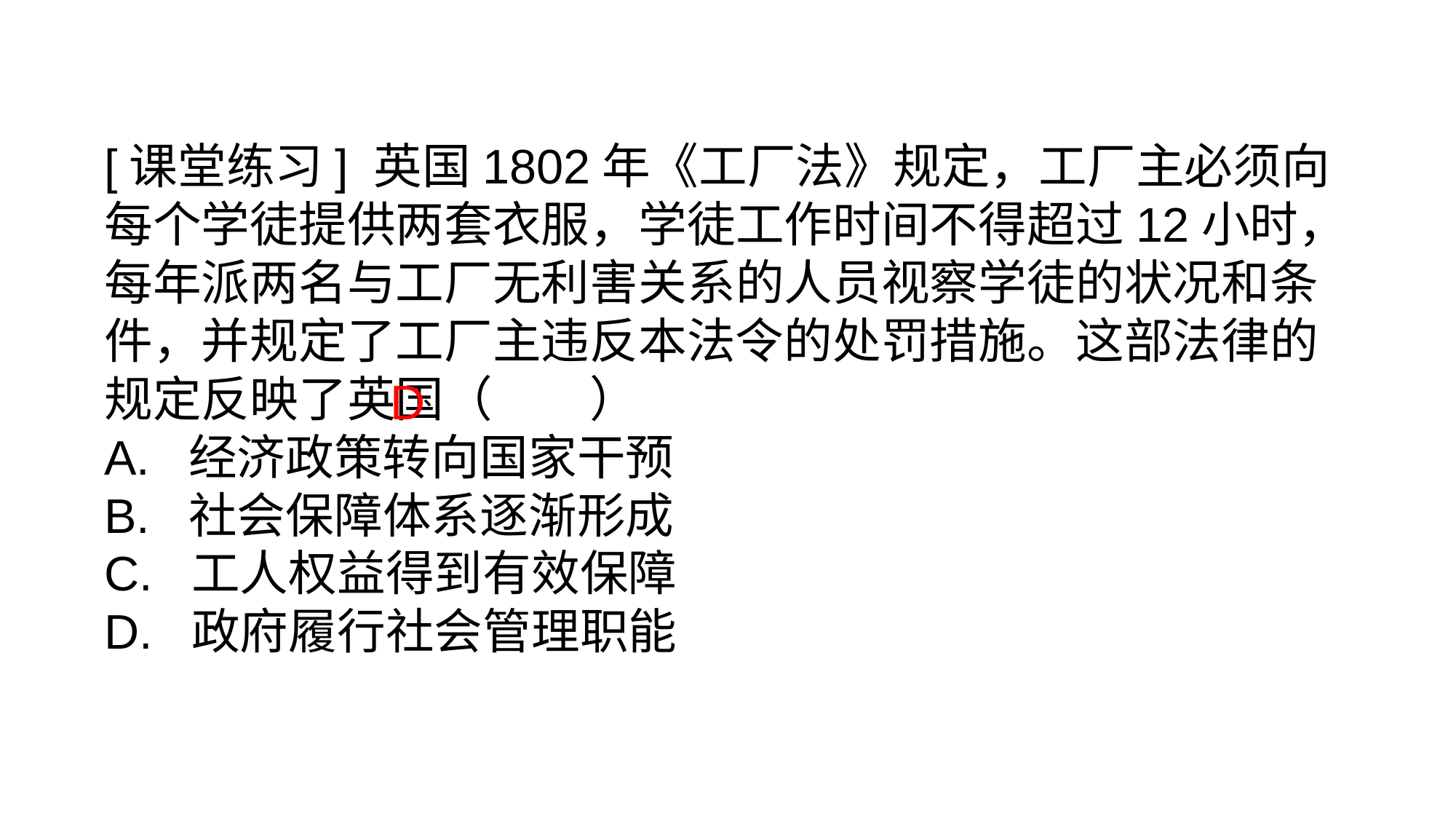

[课堂练习] 英国1802年《工厂法》规定，工厂主必须向每个学徒提供两套衣服，学徒工作时间不得超过12小时，每年派两名与工厂无利害关系的人员视察学徒的状况和条件，并规定了工厂主违反本法令的处罚措施。这部法律的规定反映了英国（　　）
A.  经济政策转向国家干预
B.  社会保障体系逐渐形成
C.  工人权益得到有效保障
D.  政府履行社会管理职能
D